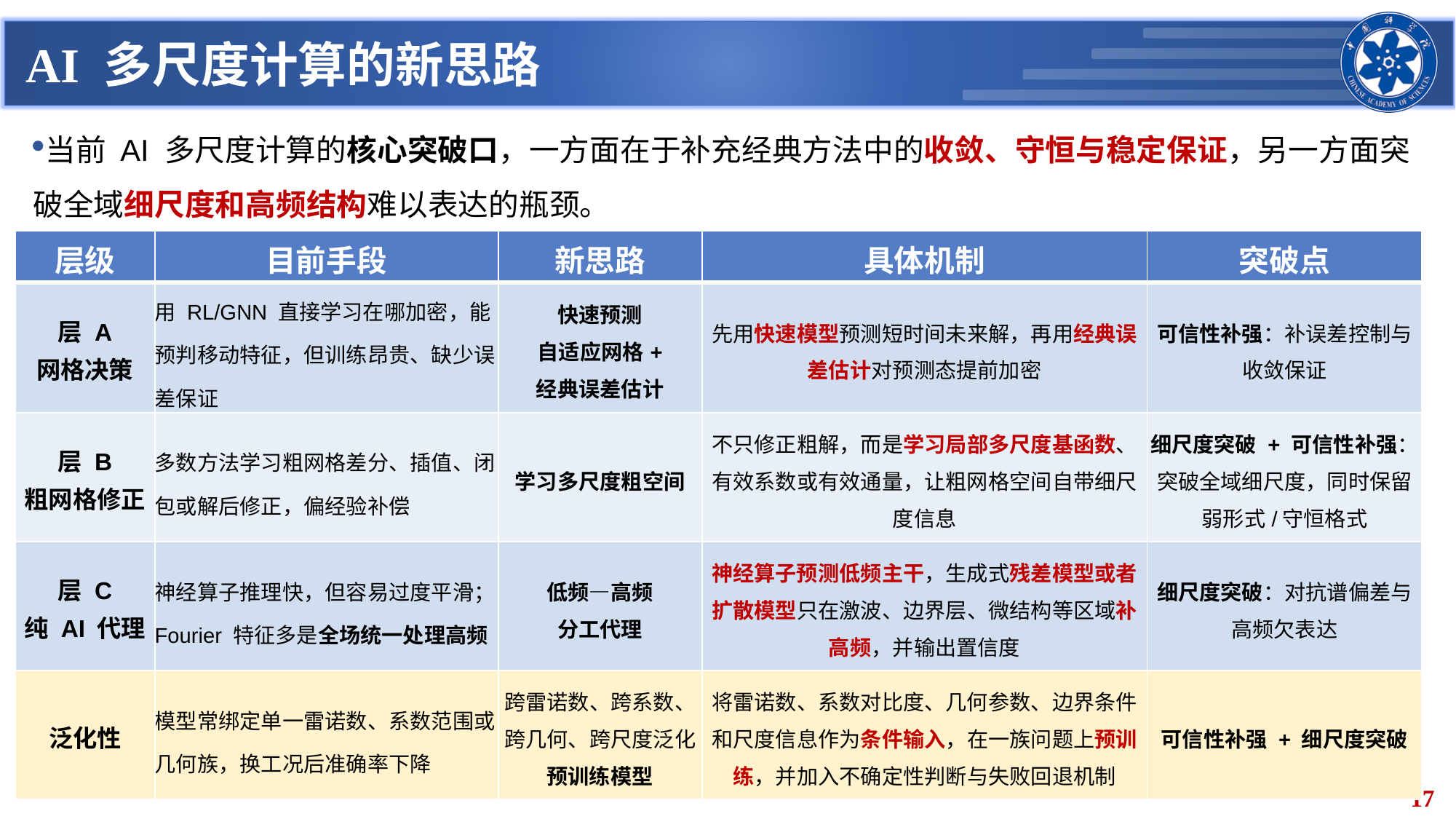

# AI 多尺度计算的新思路
当前 AI 多尺度计算的核心突破口，一方面在于补充经典方法中的收敛、守恒与稳定保证，另一方面突破全域细尺度和高频结构难以表达的瓶颈。
| 层级 | 目前手段 | 新思路 | 具体机制 | 突破点 |
| --- | --- | --- | --- | --- |
| 层 A 网格决策 | 用 RL/GNN 直接学习在哪加密，能预判移动特征，但训练昂贵、缺少误差保证 | 快速预测 自适应网格+ 经典误差估计 | 先用快速模型预测短时间未来解，再用经典误差估计对预测态提前加密 | 可信性补强：补误差控制与收敛保证 |
| 层 B 粗网格修正 | 多数方法学习粗网格差分、插值、闭包或解后修正，偏经验补偿 | 学习多尺度粗空间 | 不只修正粗解，而是学习局部多尺度基函数、有效系数或有效通量，让粗网格空间自带细尺度信息 | 细尺度突破 + 可信性补强：突破全域细尺度，同时保留弱形式/守恒格式 |
| 层 C 纯 AI 代理 | 神经算子推理快，但容易过度平滑；Fourier 特征多是全场统一处理高频 | 低频—高频 分工代理 | 神经算子预测低频主干，生成式残差模型或者扩散模型只在激波、边界层、微结构等区域补高频，并输出置信度 | 细尺度突破：对抗谱偏差与高频欠表达 |
| 泛化性 | 模型常绑定单一雷诺数、系数范围或几何族，换工况后准确率下降 | 跨雷诺数、跨系数、跨几何、跨尺度泛化预训练模型 | 将雷诺数、系数对比度、几何参数、边界条件和尺度信息作为条件输入，在一族问题上预训练，并加入不确定性判断与失败回退机制 | 可信性补强 + 细尺度突破 |
17